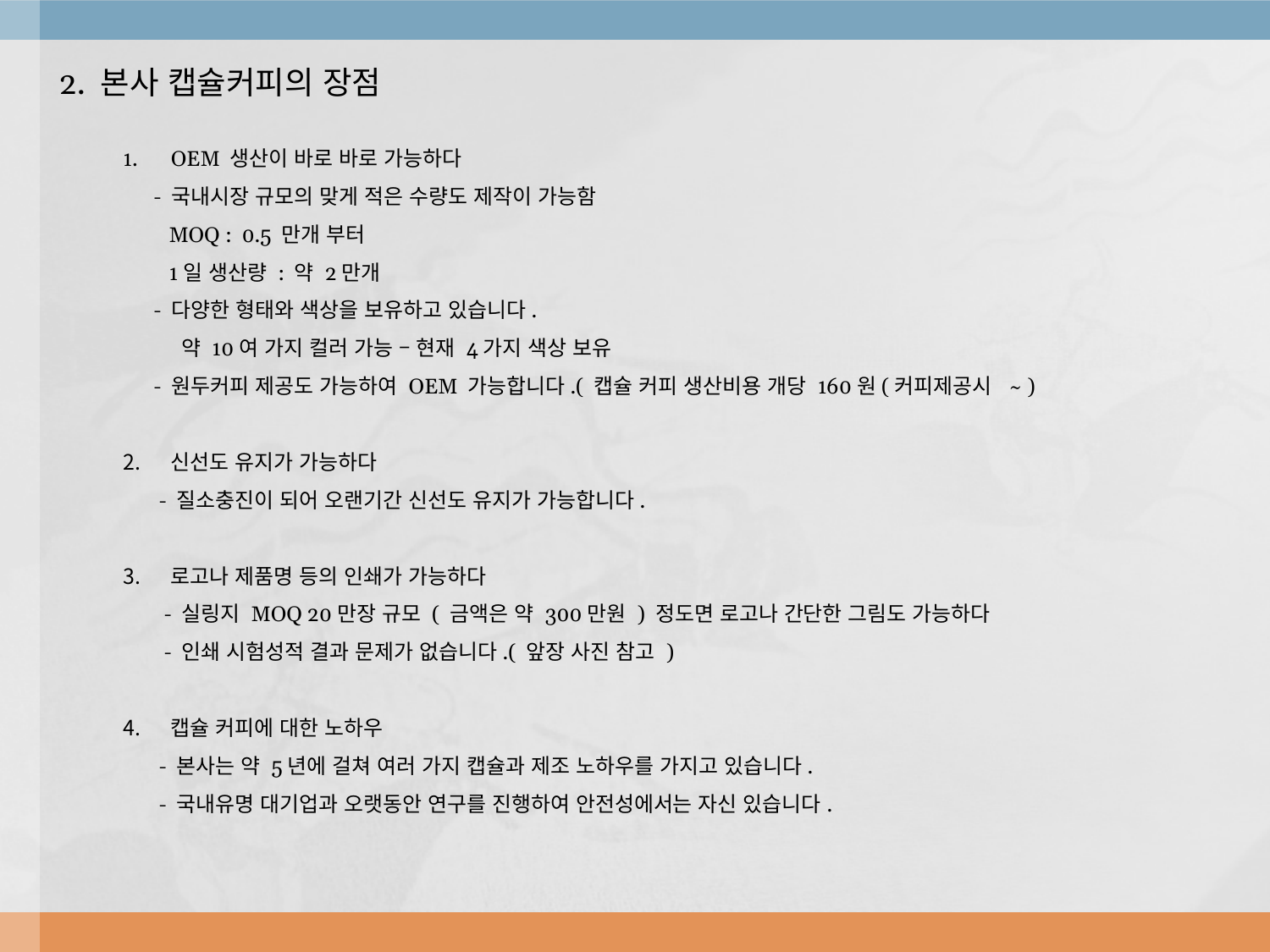

2. 본사 캡슐커피의 장점
OEM 생산이 바로 바로 가능하다
      - 국내시장 규모의 맞게 적은 수량도 제작이 가능함
         MOQ :  0.5 만개 부터
         1일 생산량 : 약 2만개
      - 다양한 형태와 색상을 보유하고 있습니다.
         약 10여 가지 컬러 가능 – 현재 4가지 색상 보유
      - 원두커피 제공도 가능하여 OEM 가능합니다.( 캡슐 커피 생산비용 개당 160원(커피제공시  ~ )

신선도 유지가 가능하다
       - 질소충진이 되어 오랜기간 신선도 유지가 가능합니다.

로고나 제품명 등의 인쇄가 가능하다
        - 실링지 MOQ 20만장 규모 ( 금액은 약 300만원 ) 정도면 로고나 간단한 그림도 가능하다
        - 인쇄 시험성적 결과 문제가 없습니다.( 앞장 사진 참고 )

캡슐 커피에 대한 노하우
       - 본사는 약 5년에 걸쳐 여러 가지 캡슐과 제조 노하우를 가지고 있습니다.
       - 국내유명 대기업과 오랫동안 연구를 진행하여 안전성에서는 자신 있습니다.